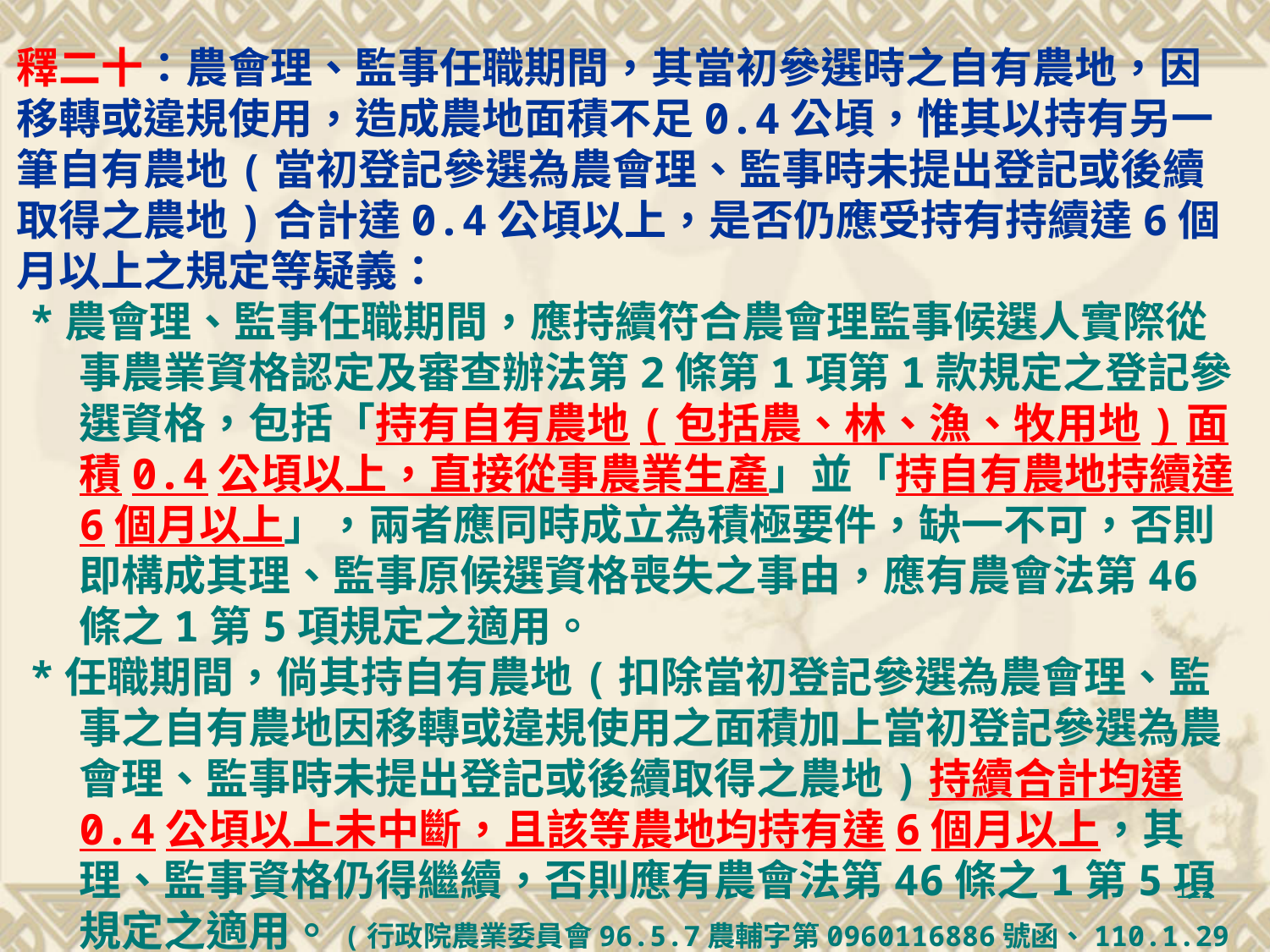

釋二十：農會理、監事任職期間，其當初參選時之自有農地，因移轉或違規使用，造成農地面積不足0.4公頃，惟其以持有另一筆自有農地(當初登記參選為農會理、監事時未提出登記或後續取得之農地)合計達0.4公頃以上，是否仍應受持有持續達6個月以上之規定等疑義：
*農會理、監事任職期間，應持續符合農會理監事候選人實際從事農業資格認定及審查辦法第2條第1項第1款規定之登記參選資格，包括「持有自有農地(包括農、林、漁、牧用地)面積0.4公頃以上，直接從事農業生產」並「持自有農地持續達6個月以上」，兩者應同時成立為積極要件，缺一不可，否則即構成其理、監事原候選資格喪失之事由，應有農會法第46條之1第5項規定之適用。
*任職期間，倘其持自有農地(扣除當初登記參選為農會理、監事之自有農地因移轉或違規使用之面積加上當初登記參選為農會理、監事時未提出登記或後續取得之農地)持續合計均達0.4公頃以上未中斷，且該等農地均持有達6個月以上，其理、監事資格仍得繼續，否則應有農會法第46條之1第5項規定之適用。(行政院農業委員會96.5.7農輔字第0960116886號函、110.1.29農輔字第1100203996號函)
112